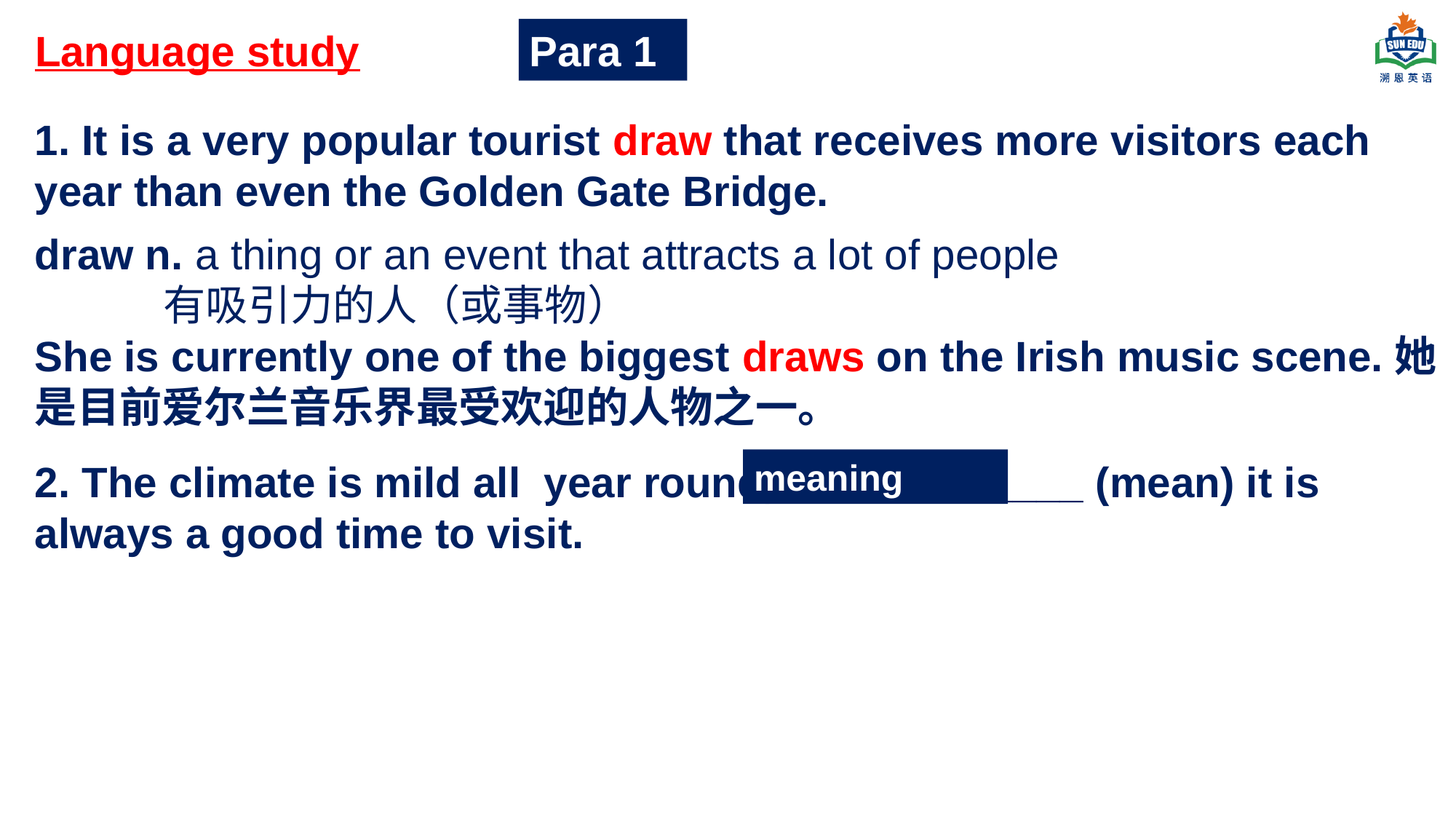

Language study
Para 1
1. It is a very popular tourist draw that receives more visitors each year than even the Golden Gate Bridge.
draw n. a thing or an event that attracts a lot of people
          有吸引力的人（或事物）
She is currently one of the biggest draws on the Irish music scene.她是目前爱尔兰音乐界最受欢迎的人物之一。
2. The climate is mild all  year round, which _______ (mean) it is always a good time to visit.
meaning
means